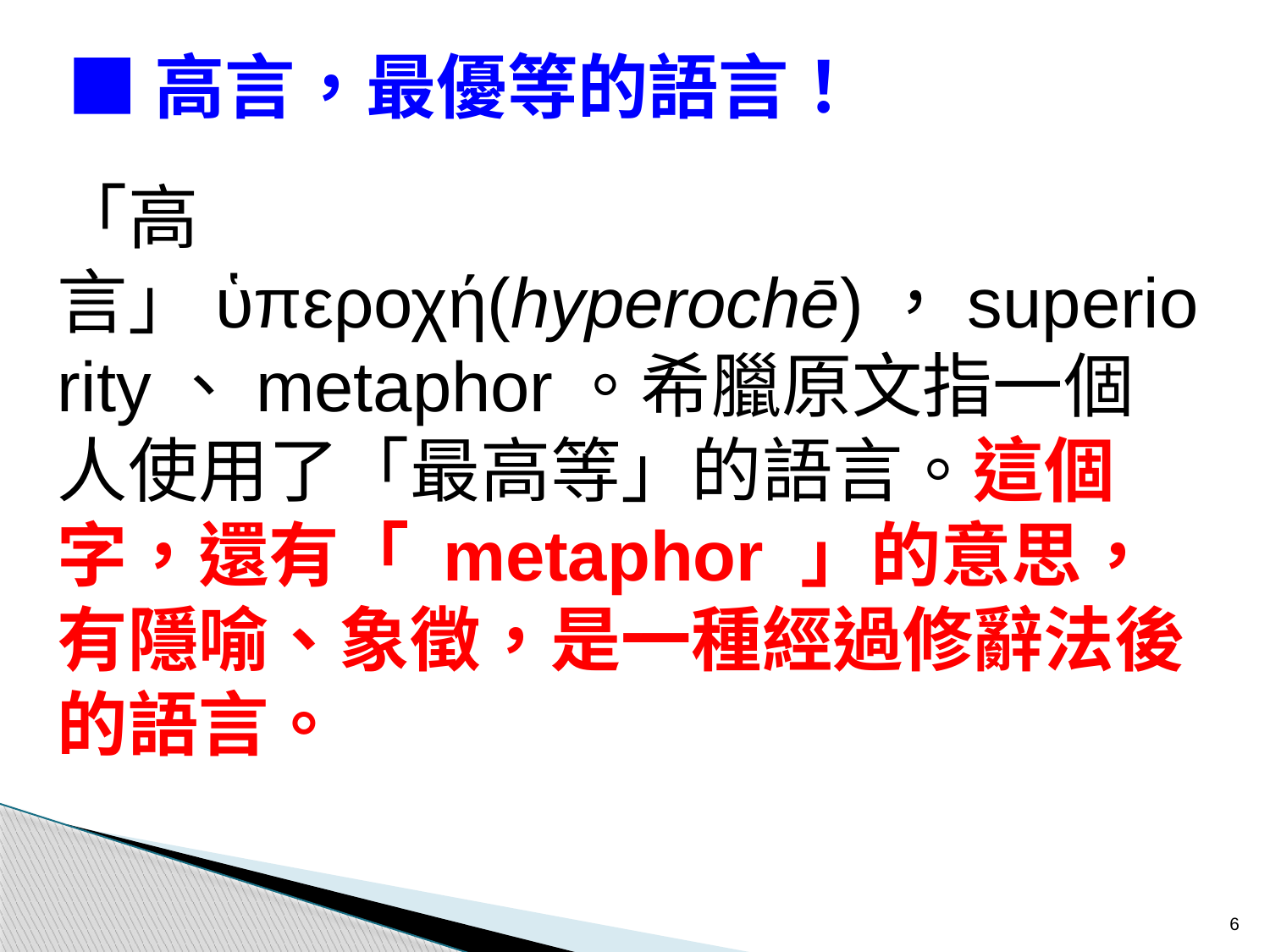

■高言，最優等的語言！
「高言」ὑπεροχή(hyperochē)，superiority、metaphor。希臘原文指一個人使用了「最高等」的語言。這個字，還有「 metaphor 」的意思，有隱喻、象徵，是一種經過修辭法後的語言。
6